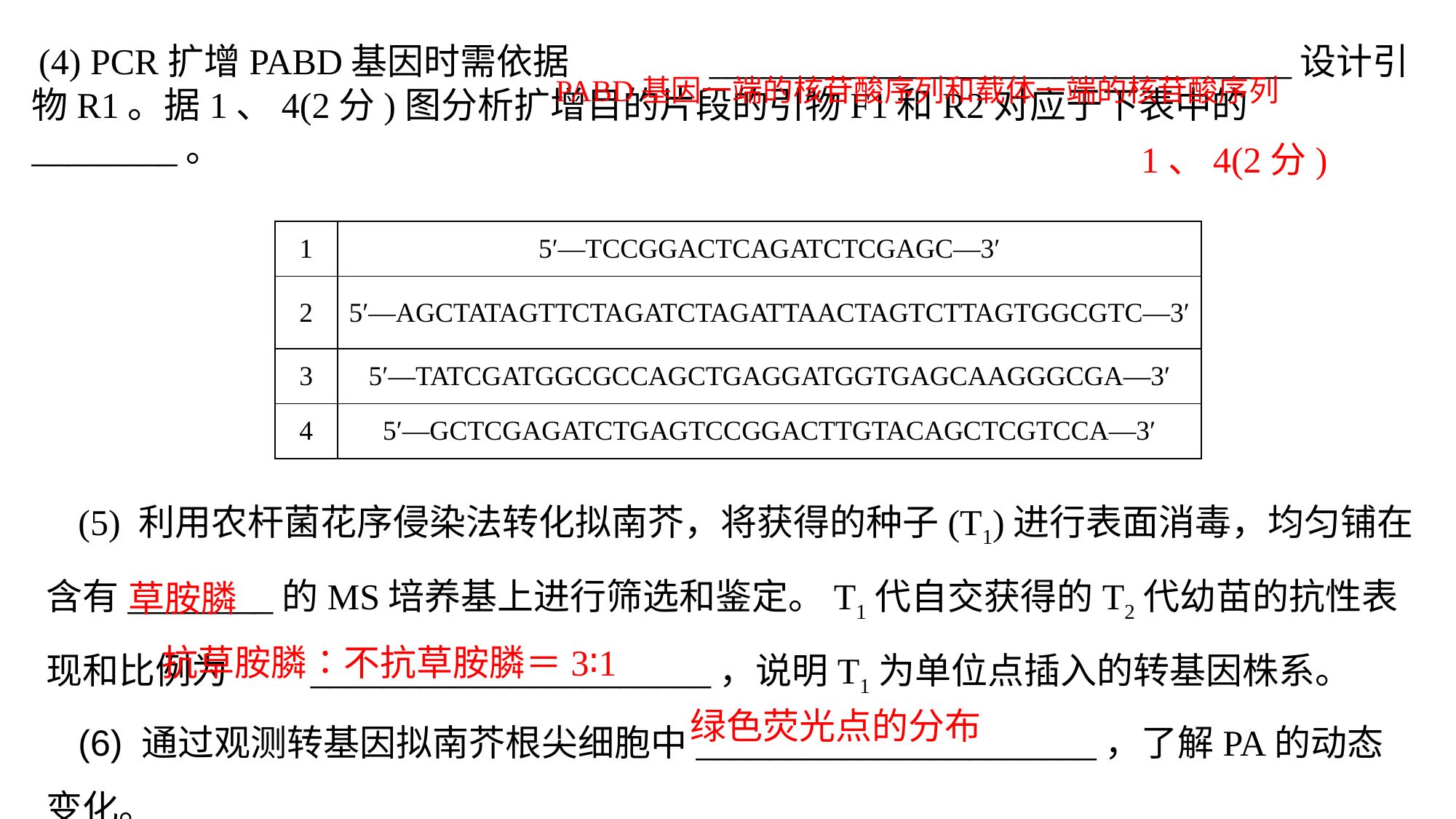

(4) PCR扩增PABD基因时需依据                ________________________________设计引物R1。据1、4(2分)图分析扩增目的片段的引物F1和R2对应于下表中的________。
PABD基因一端的核苷酸序列和载体一端的核苷酸序列
1、4(2分)
| 1 | 5′—TCCGGACTCAGATCTCGAGC—3′ |
| --- | --- |
| 2 | 5′—AGCTATAGTTCTAGATCTAGATTAACTAGTCTTAGTGGCGTC—3′ |
| 3 | 5′—TATCGATGGCGCCAGCTGAGGATGGTGAGCAAGGGCGA—3′ |
| 4 | 5′—GCTCGAGATCTGAGTCCGGACTTGTACAGCTCGTCCA—3′ |

(5) 利用农杆菌花序侵染法转化拟南芥，将获得的种子(T1)进行表面消毒，均匀铺在含有________的MS培养基上进行筛选和鉴定。T1代自交获得的T2代幼苗的抗性表现和比例为         ______________________，说明T1为单位点插入的转基因株系。(6) 通过观测转基因拟南芥根尖细胞中______________________，了解PA的动态变化。
草胺膦
　抗草胺膦∶不抗草胺膦＝3∶1

绿色荧光点的分布